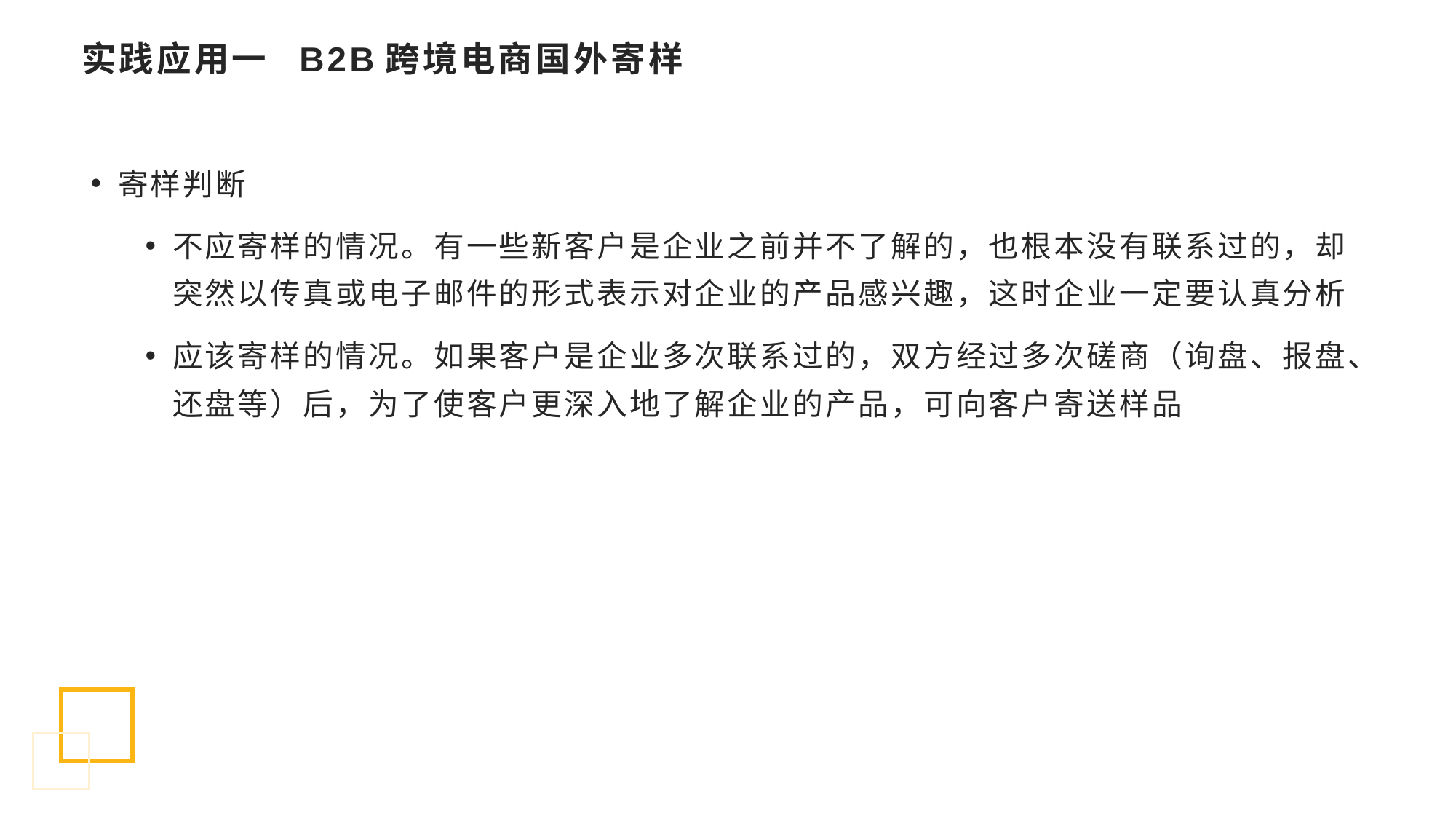

# 实践应用一  B2B跨境电商国外寄样
寄样判断
不应寄样的情况。有一些新客户是企业之前并不了解的，也根本没有联系过的，却突然以传真或电子邮件的形式表示对企业的产品感兴趣，这时企业一定要认真分析
应该寄样的情况。如果客户是企业多次联系过的，双方经过多次磋商（询盘、报盘、还盘等）后，为了使客户更深入地了解企业的产品，可向客户寄送样品